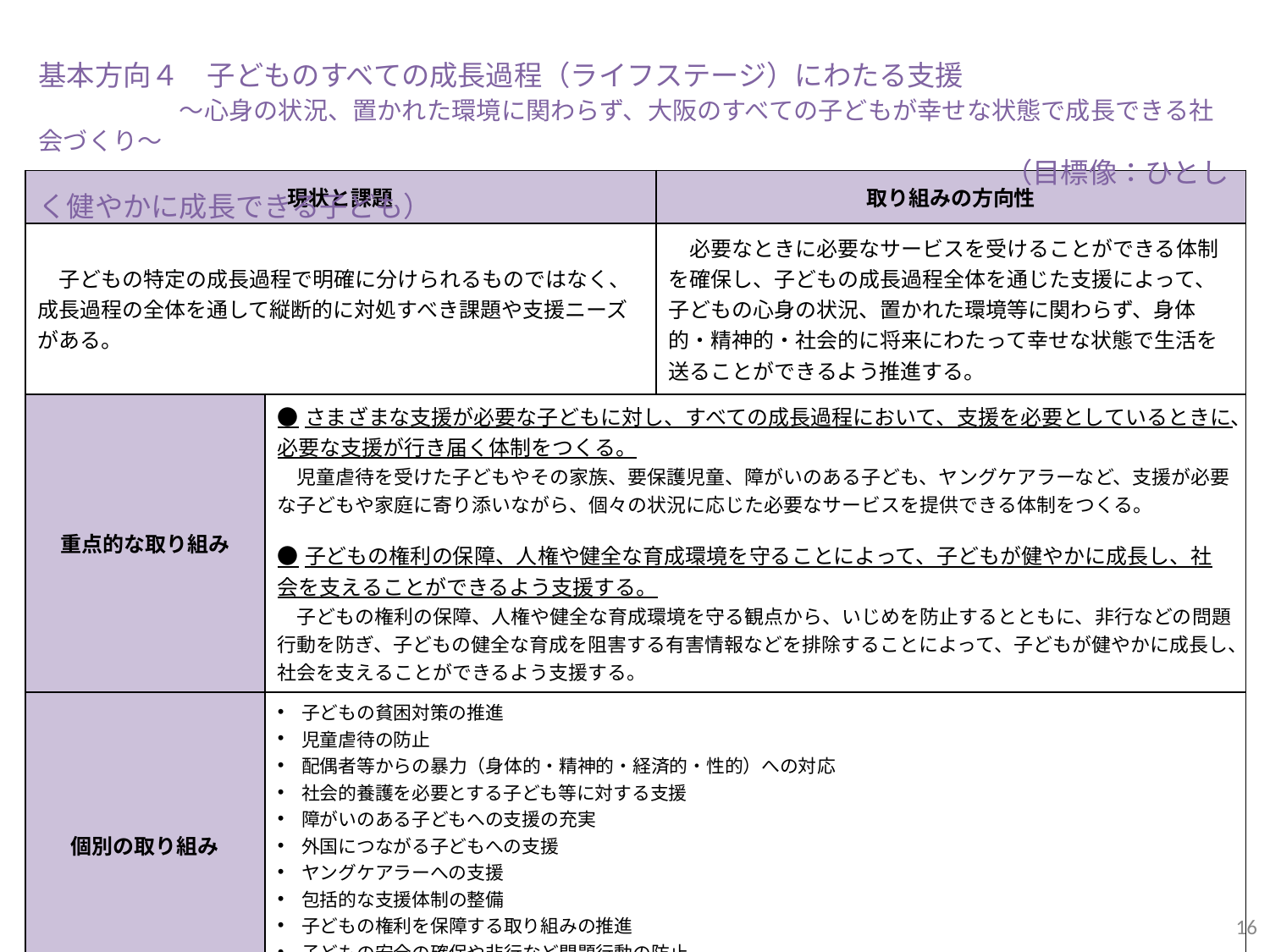

基本方向４　子どものすべての成長過程（ライフステージ）にわたる支援
　　　　　～心身の状況、置かれた環境に関わらず、大阪のすべての子どもが幸せな状態で成長できる社会づくり～
　　　　　　　　　　　　　　　　　　　　　　　　　　　　　　　　　　　　　　　（目標像：ひとしく健やかに成長できる子ども）
| 現状と課題 |  | 取り組みの方向性 |
| --- | --- | --- |
| 子どもの特定の成長過程で明確に分けられるものではなく、成長過程の全体を通して縦断的に対処すべき課題や支援ニーズがある。 |  | 必要なときに必要なサービスを受けることができる体制を確保し、子どもの成長過程全体を通じた支援によって、子どもの心身の状況、置かれた環境等に関わらず、身体的・精神的・社会的に将来にわたって幸せな状態で生活を送ることができるよう推進する。 |
| 重点的な取り組み | ●さまざまな支援が必要な子どもに対し、すべての成長過程において、支援を必要としているときに、必要な支援が行き届く体制をつくる。 　児童虐待を受けた子どもやその家族、要保護児童、障がいのある子ども、ヤングケアラーなど、支援が必要な子どもや家庭に寄り添いながら、個々の状況に応じた必要なサービスを提供できる体制をつくる。 ●子どもの権利の保障、人権や健全な育成環境を守ることによって、子どもが健やかに成長し、社会を支えることができるよう支援する。 　子どもの権利の保障、人権や健全な育成環境を守る観点から、いじめを防止するとともに、非行などの問題行動を防ぎ、子どもの健全な育成を阻害する有害情報などを排除することによって、子どもが健やかに成長し、社会を支えることができるよう支援する。 |  |
| 個別の取り組み | 子どもの貧困対策の推進 児童虐待の防止 配偶者等からの暴力（身体的・精神的・経済的・性的）への対応 社会的養護を必要とする子ども等に対する支援 障がいのある子どもへの支援の充実 外国につながる子どもへの支援 ヤングケアラーへの支援 包括的な支援体制の整備 子どもの権利を保障する取り組みの推進 子どもの安全の確保や非行など問題行動の防止 青少年の健全育成の推進 |  |
16